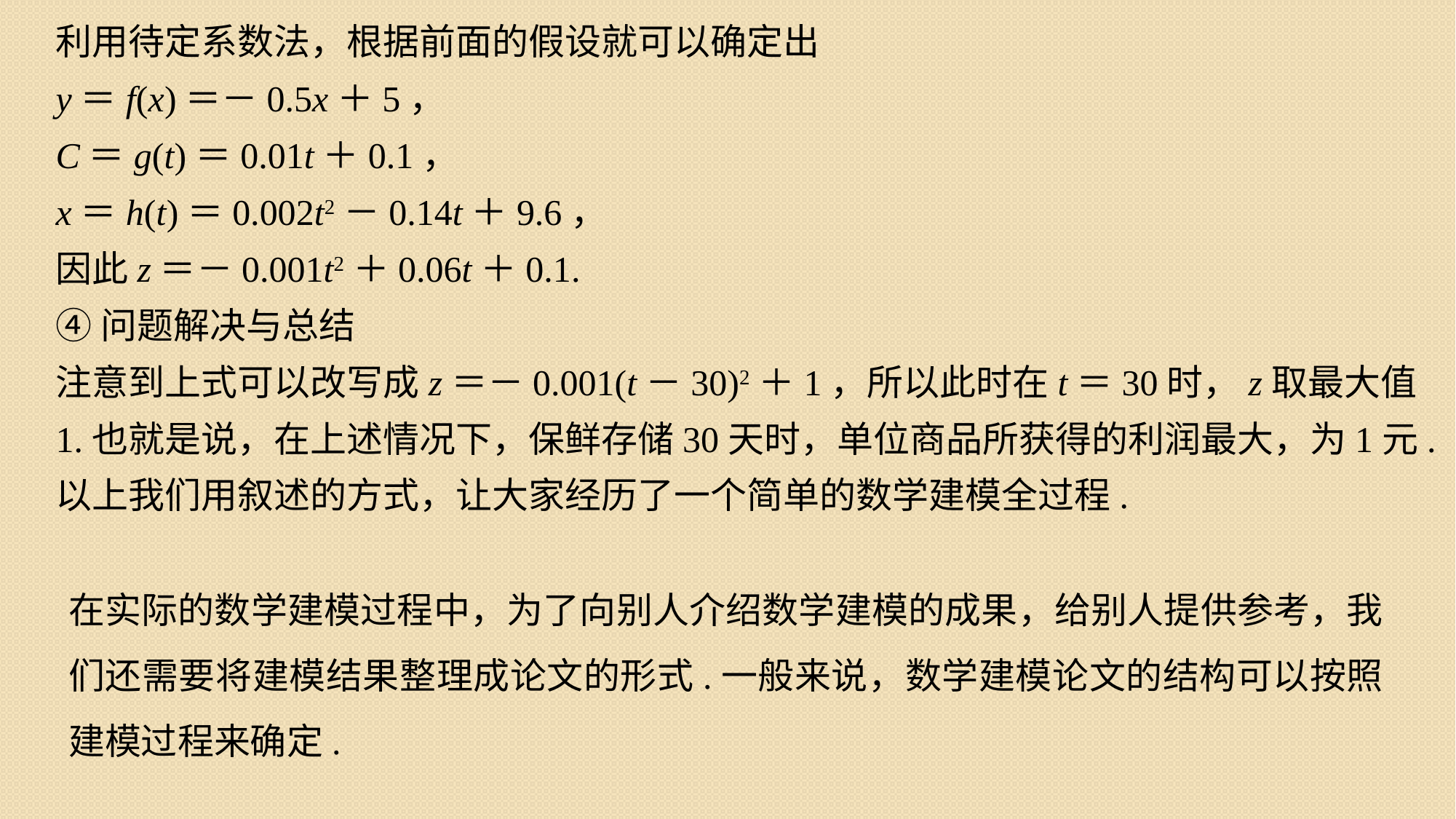

利用待定系数法，根据前面的假设就可以确定出
y＝f(x)＝－0.5x＋5，
C＝g(t)＝0.01t＋0.1，
x＝h(t)＝0.002t2－0.14t＋9.6，
因此z＝－0.001t2＋0.06t＋0.1.
④问题解决与总结
注意到上式可以改写成z＝－0.001(t－30)2＋1，所以此时在t＝30时，z取最大值1.也就是说，在上述情况下，保鲜存储30天时，单位商品所获得的利润最大，为1元.
以上我们用叙述的方式，让大家经历了一个简单的数学建模全过程.
在实际的数学建模过程中，为了向别人介绍数学建模的成果，给别人提供参考，我们还需要将建模结果整理成论文的形式.一般来说，数学建模论文的结构可以按照建模过程来确定.